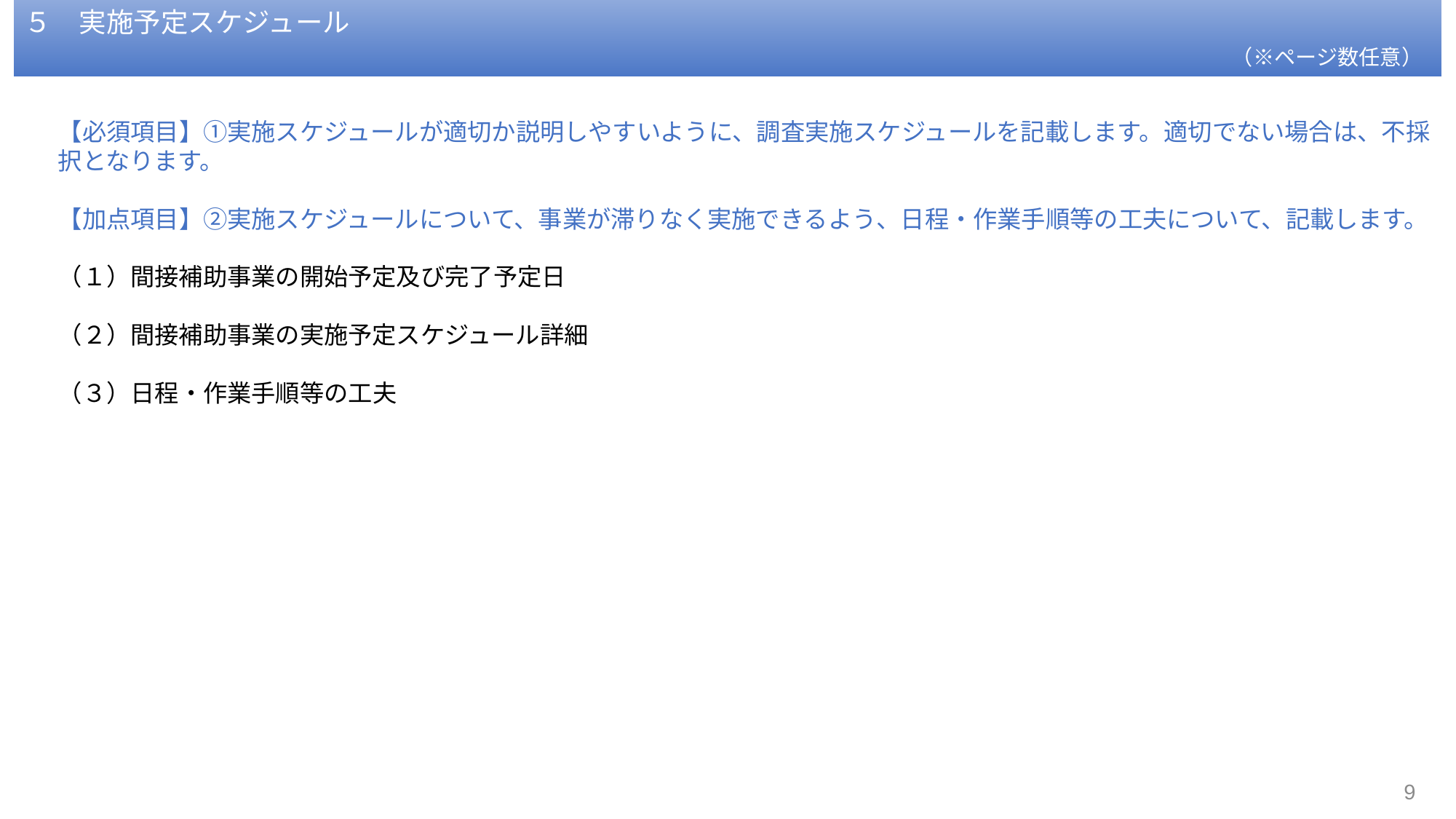

５　実施予定スケジュール

（※ページ数任意）
【必須項目】①実施スケジュールが適切か説明しやすいように、調査実施スケジュールを記載します。適切でない場合は、不採択となります。

【加点項目】②実施スケジュールについて、事業が滞りなく実施できるよう、日程・作業手順等の工夫について、記載します。

（１）間接補助事業の開始予定及び完了予定日

（２）間接補助事業の実施予定スケジュール詳細

（３）日程・作業手順等の工夫

9